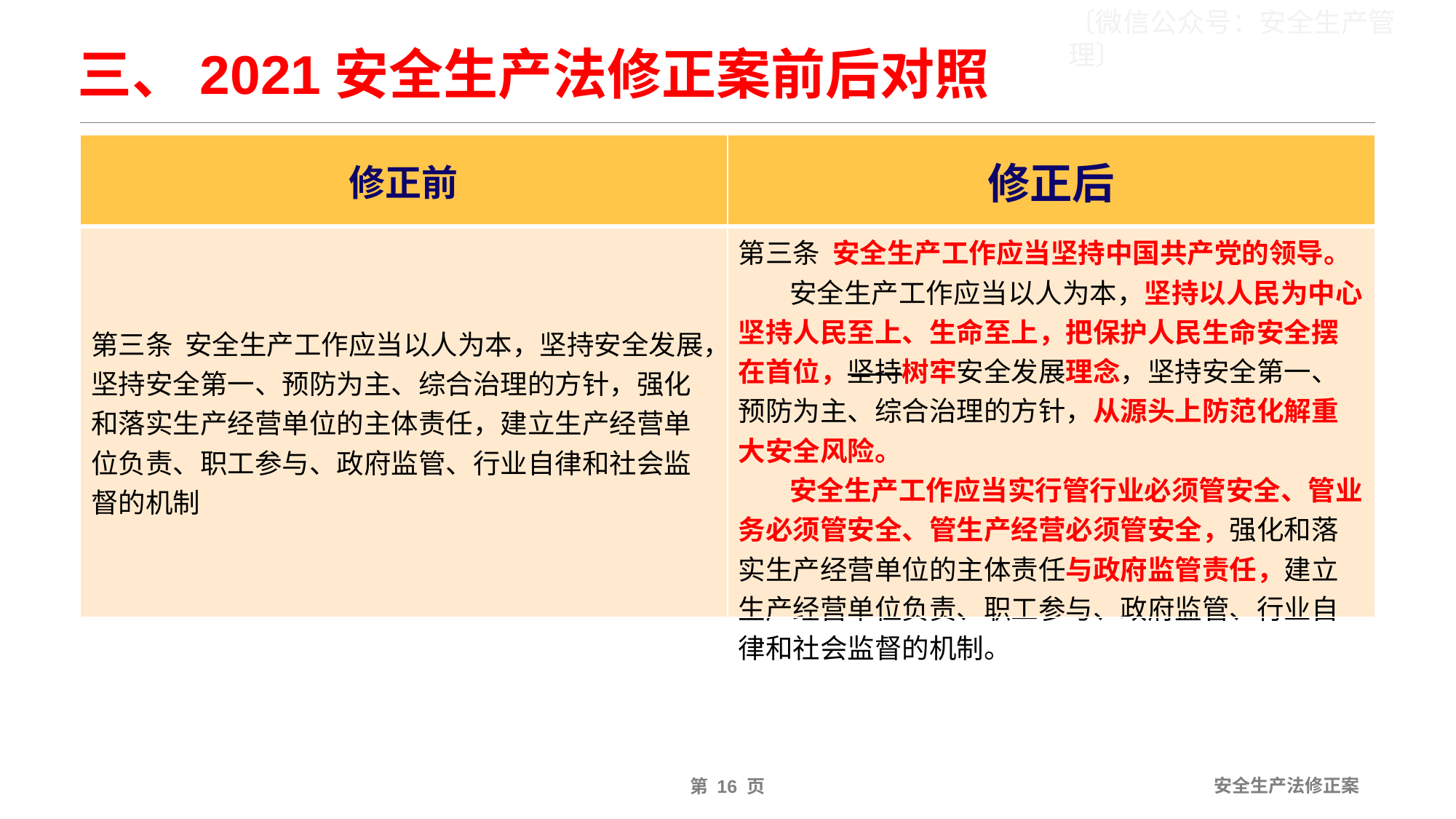

三、2021安全生产法修正案前后对照
| 修正前 | 修正后 |
| --- | --- |
| 第三条 安全生产工作应当以人为本，坚持安全发展，坚持安全第一、预防为主、综合治理的方针，强化和落实生产经营单位的主体责任，建立生产经营单位负责、职工参与、政府监管、行业自律和社会监督的机制 | 第三条 安全生产工作应当坚持中国共产党的领导。 安全生产工作应当以人为本，坚持以人民为中心坚持人民至上、生命至上，把保护人民生命安全摆在首位，坚持树牢安全发展理念，坚持安全第一、预防为主、综合治理的方针，从源头上防范化解重大安全风险。 安全生产工作应当实行管行业必须管安全、管业务必须管安全、管生产经营必须管安全，强化和落实生产经营单位的主体责任与政府监管责任，建立生产经营单位负责、职工参与、政府监管、行业自律和社会监督的机制。 |